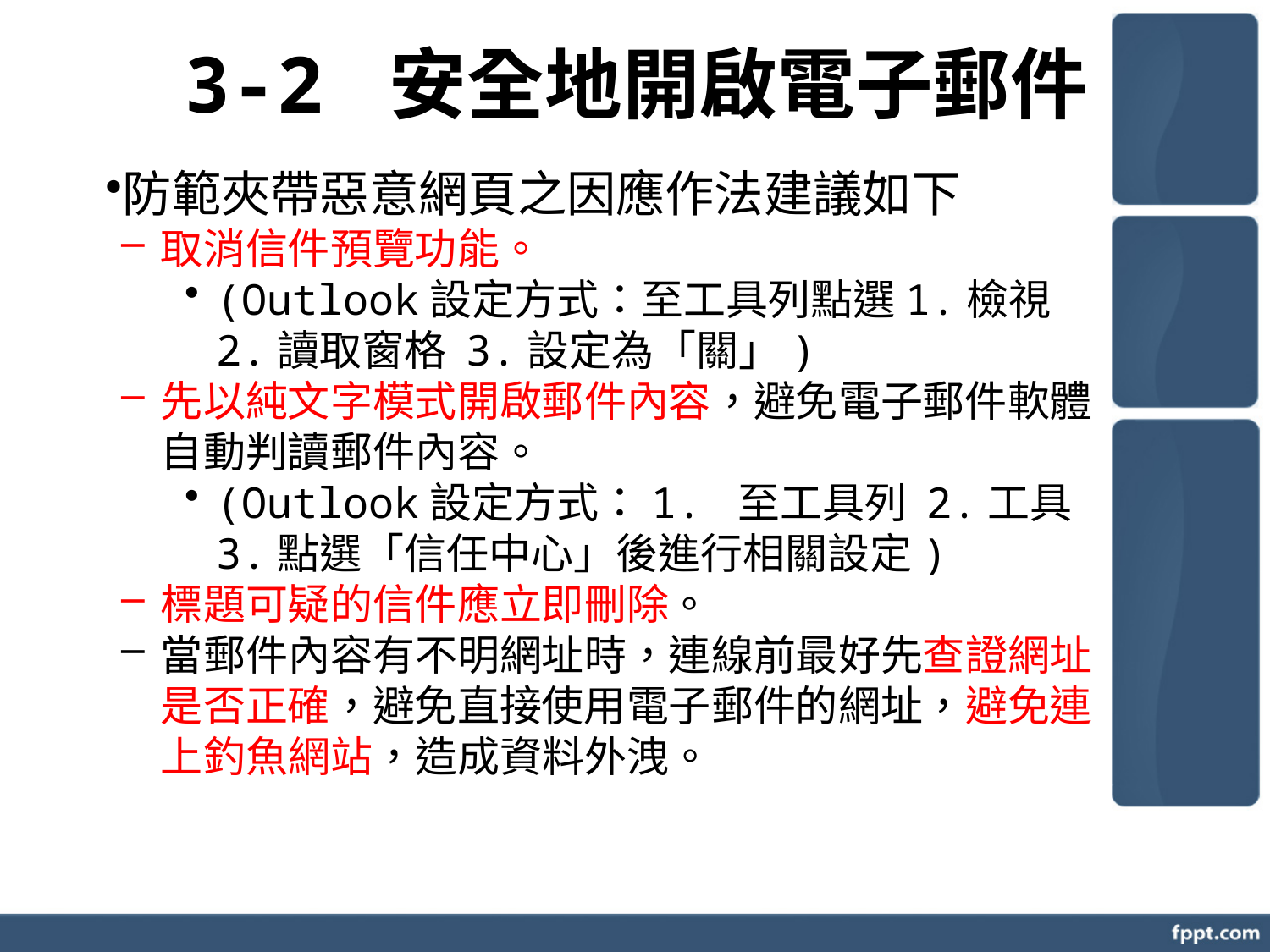

3-2 安全地開啟電子郵件
防範夾帶惡意網頁之因應作法建議如下
取消信件預覽功能。
(Outlook設定方式：至工具列點選1.檢視 2.讀取窗格 3.設定為「關」)
先以純文字模式開啟郵件內容，避免電子郵件軟體自動判讀郵件內容。
(Outlook設定方式：1. 至工具列 2.工具 3.點選「信任中心」後進行相關設定)
標題可疑的信件應立即刪除。
當郵件內容有不明網址時，連線前最好先查證網址是否正確，避免直接使用電子郵件的網址，避免連上釣魚網站，造成資料外洩。